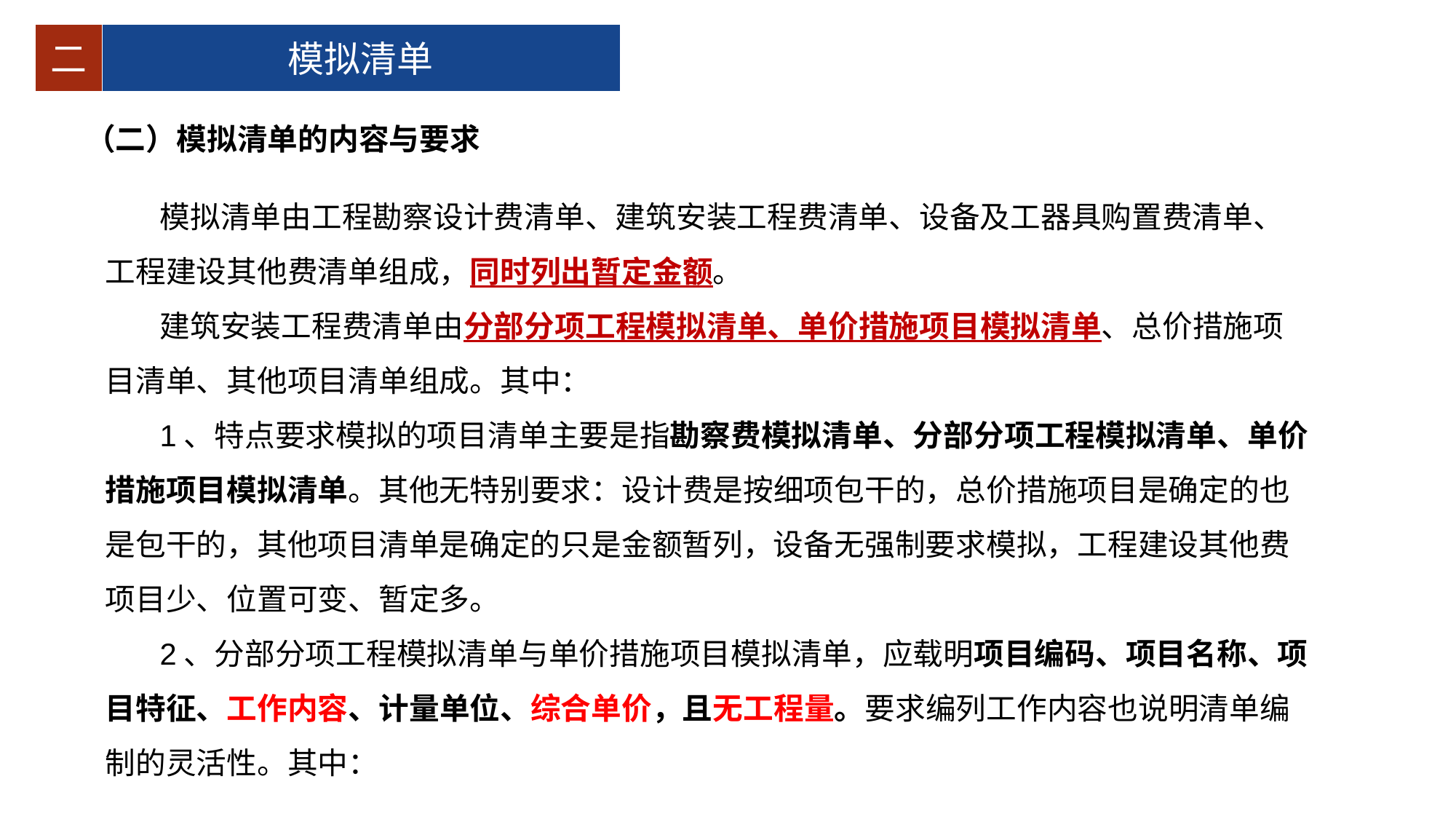

二
模拟清单
（二）模拟清单的内容与要求
模拟清单由工程勘察设计费清单、建筑安装工程费清单、设备及工器具购置费清单、工程建设其他费清单组成，同时列出暂定金额。
建筑安装工程费清单由分部分项工程模拟清单、单价措施项目模拟清单、总价措施项目清单、其他项目清单组成。其中：
1、特点要求模拟的项目清单主要是指勘察费模拟清单、分部分项工程模拟清单、单价措施项目模拟清单。其他无特别要求：设计费是按细项包干的，总价措施项目是确定的也是包干的，其他项目清单是确定的只是金额暂列，设备无强制要求模拟，工程建设其他费项目少、位置可变、暂定多。
2、分部分项工程模拟清单与单价措施项目模拟清单，应载明项目编码、项目名称、项目特征、工作内容、计量单位、综合单价，且无工程量。要求编列工作内容也说明清单编制的灵活性。其中：